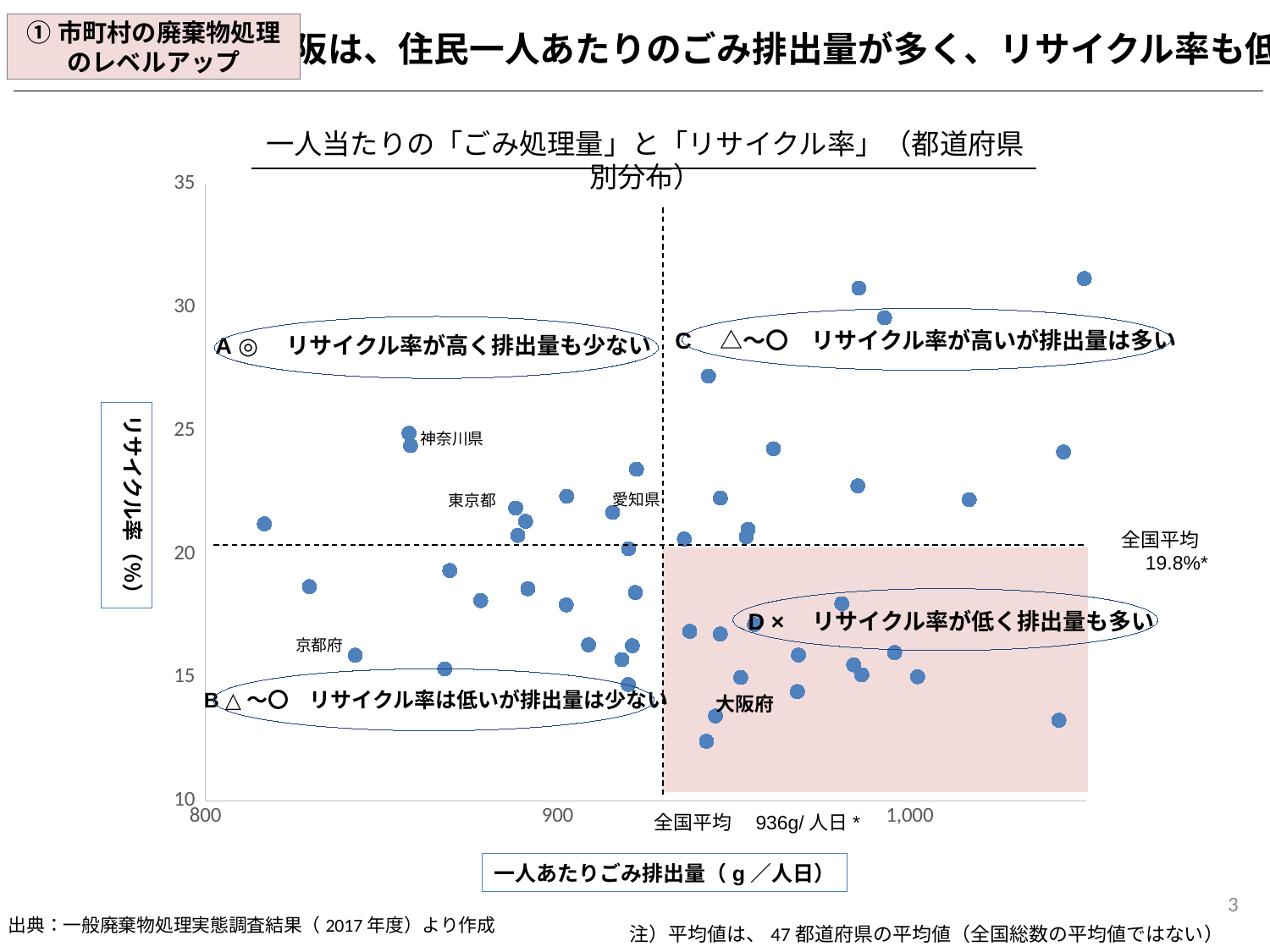

①市町村の廃棄物処理
のレベルアップ
大阪は、住民一人あたりのごみ排出量が多く、リサイクル率も低い
一人当たりの「ごみ処理量」と「リサイクル率」（都道府県別分布）

### Chart

| Category | Y の値 |
|---|---|

C　△～〇　リサイクル率が高いが排出量は多い
A ◎　リサイクル率が高く排出量も少ない
リサイクル率（％）
神奈川県
愛知県
東京都
全国平均
　19.8%*

D ×　リサイクル率が低く排出量も多い
京都府

B △～〇　リサイクル率は低いが排出量は少ない
大阪府

全国平均　936g/人日*
一人あたりごみ排出量（g／人日）
3
出典：一般廃棄物処理実態調査結果（2017年度）より作成
注）平均値は、47都道府県の平均値（全国総数の平均値ではない）